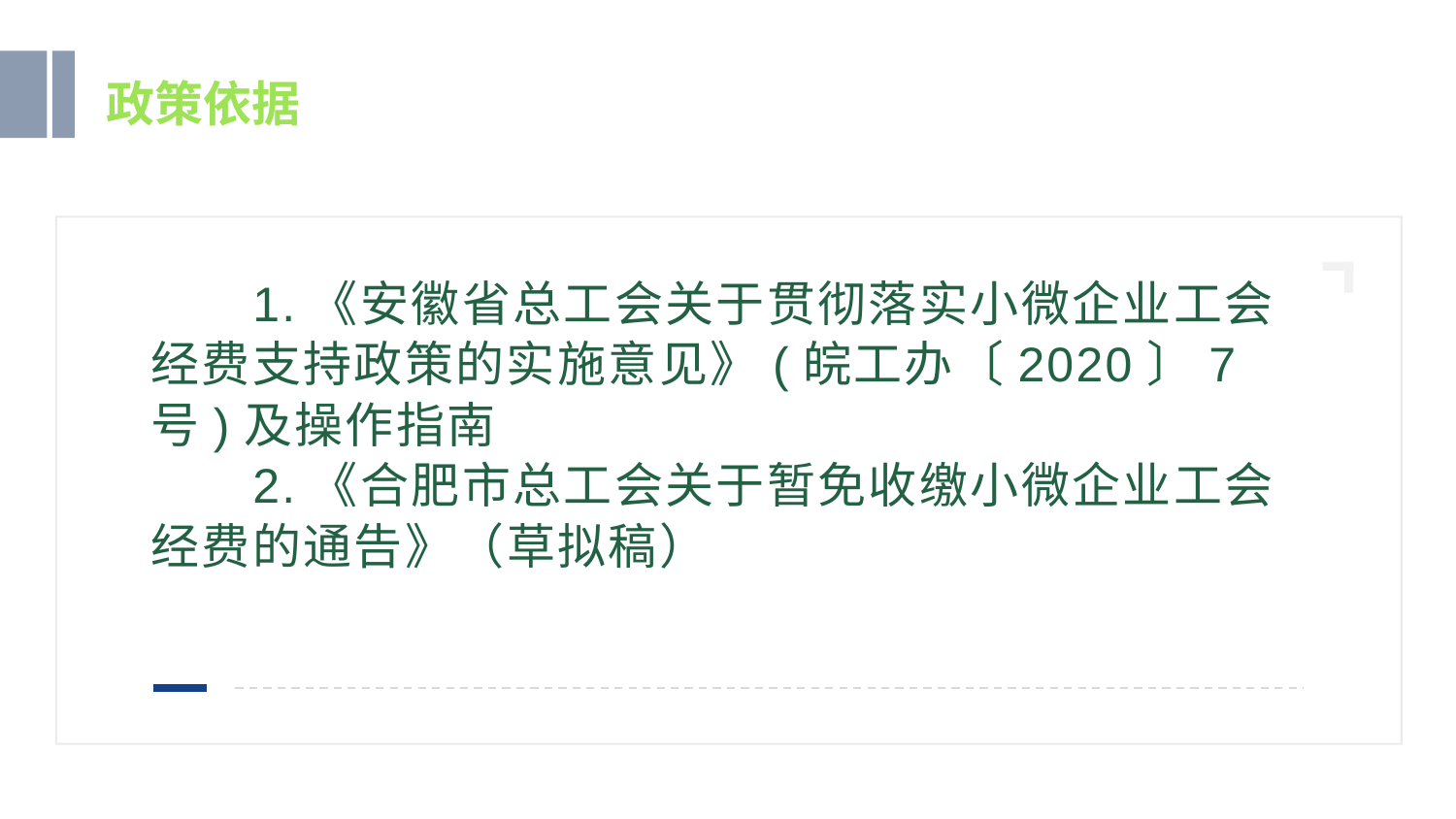

政策依据

1.《安徽省总工会关于贯彻落实小微企业工会经费支持政策的实施意见》(皖工办〔2020〕7号)及操作指南
2.《合肥市总工会关于暂免收缴小微企业工会经费的通告》（草拟稿）